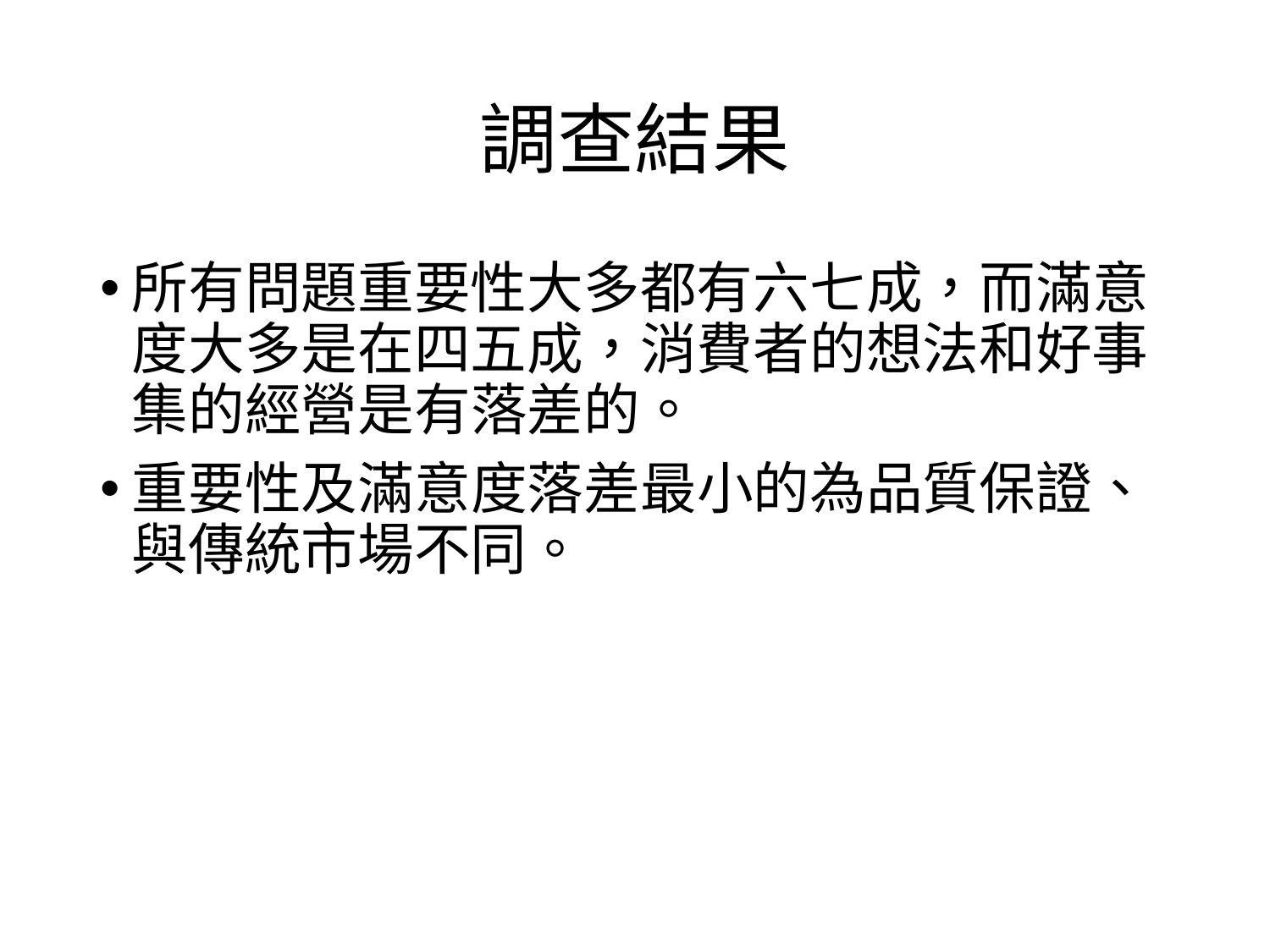

# 調查結果
所有問題重要性大多都有六七成，而滿意度大多是在四五成，消費者的想法和好事集的經營是有落差的。
重要性及滿意度落差最小的為品質保證、與傳統市場不同。